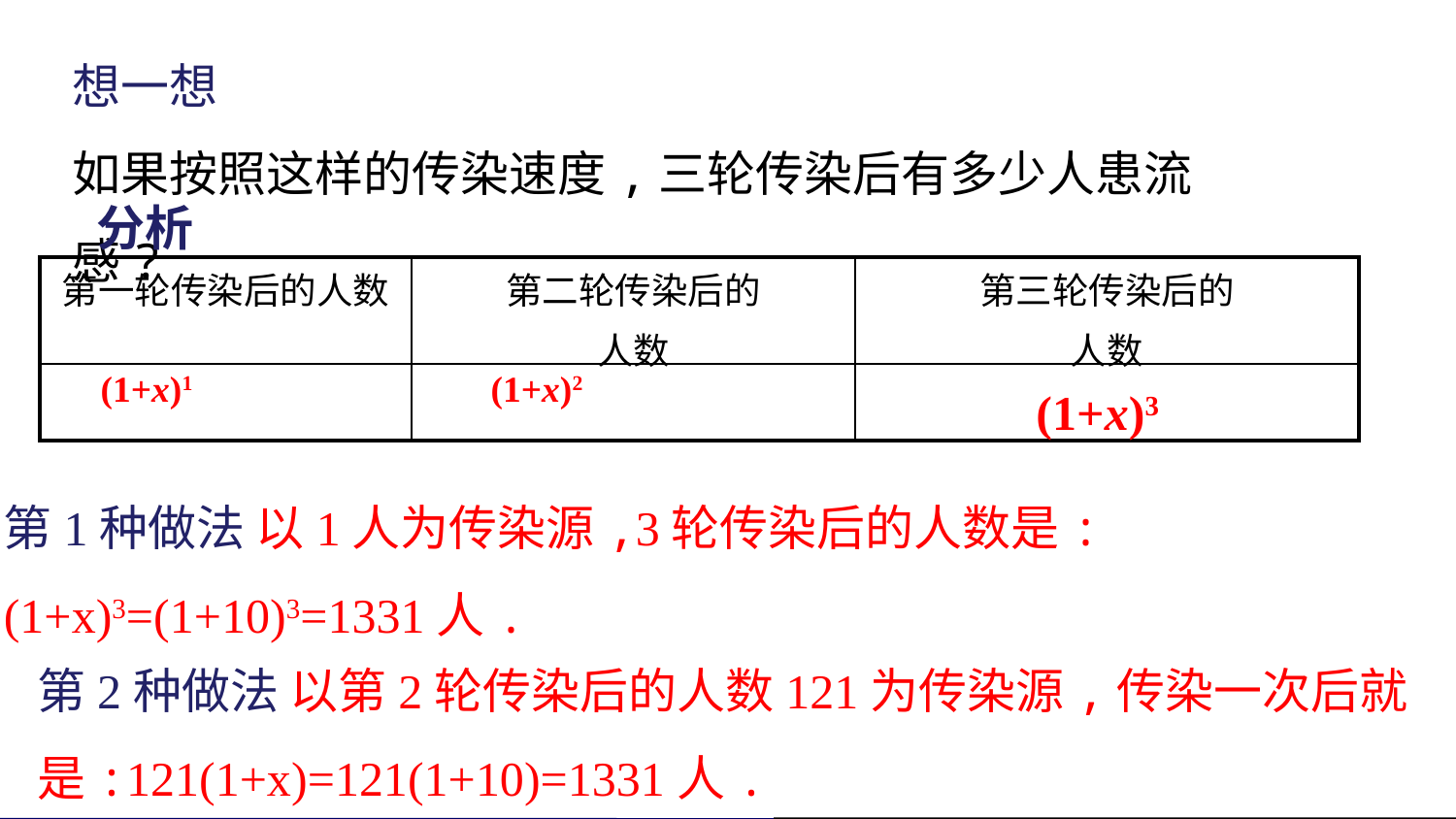

想一想
如果按照这样的传染速度,三轮传染后有多少人患流感?
分析
| 第一轮传染后的人数 | 第二轮传染后的 人数 | 第三轮传染后的 人数 |
| --- | --- | --- |
| (1+x)1 | (1+x)2 |  |
(1+x)3
第1种做法 以1人为传染源,3轮传染后的人数是:
(1+x)3=(1+10)3=1331人.

第2种做法 以第2轮传染后的人数121为传染源,传染一次后就是:121(1+x)=121(1+10)=1331人.